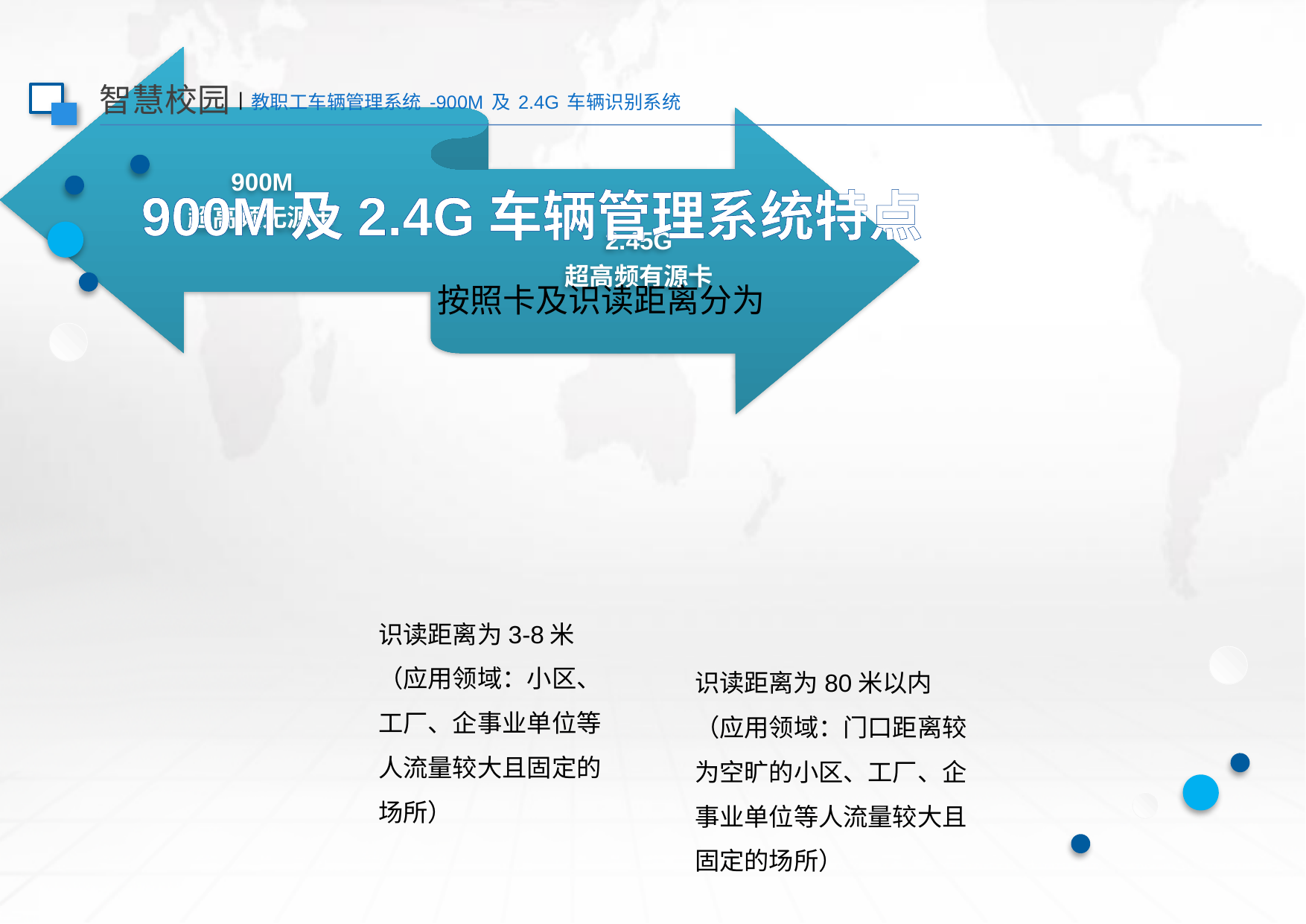

智慧校园|教职工车辆管理系统-900M及2.4G车辆识别系统

900M及2.4G车辆管理系统特点

900M
超高频无源卡
2.45G
超高频有源卡

按照卡及识读距离分为

识读距离为3-8米（应用领域：小区、工厂、企事业单位等人流量较大且固定的场所）

识读距离为80米以内（应用领域：门口距离较为空旷的小区、工厂、企事业单位等人流量较大且固定的场所）